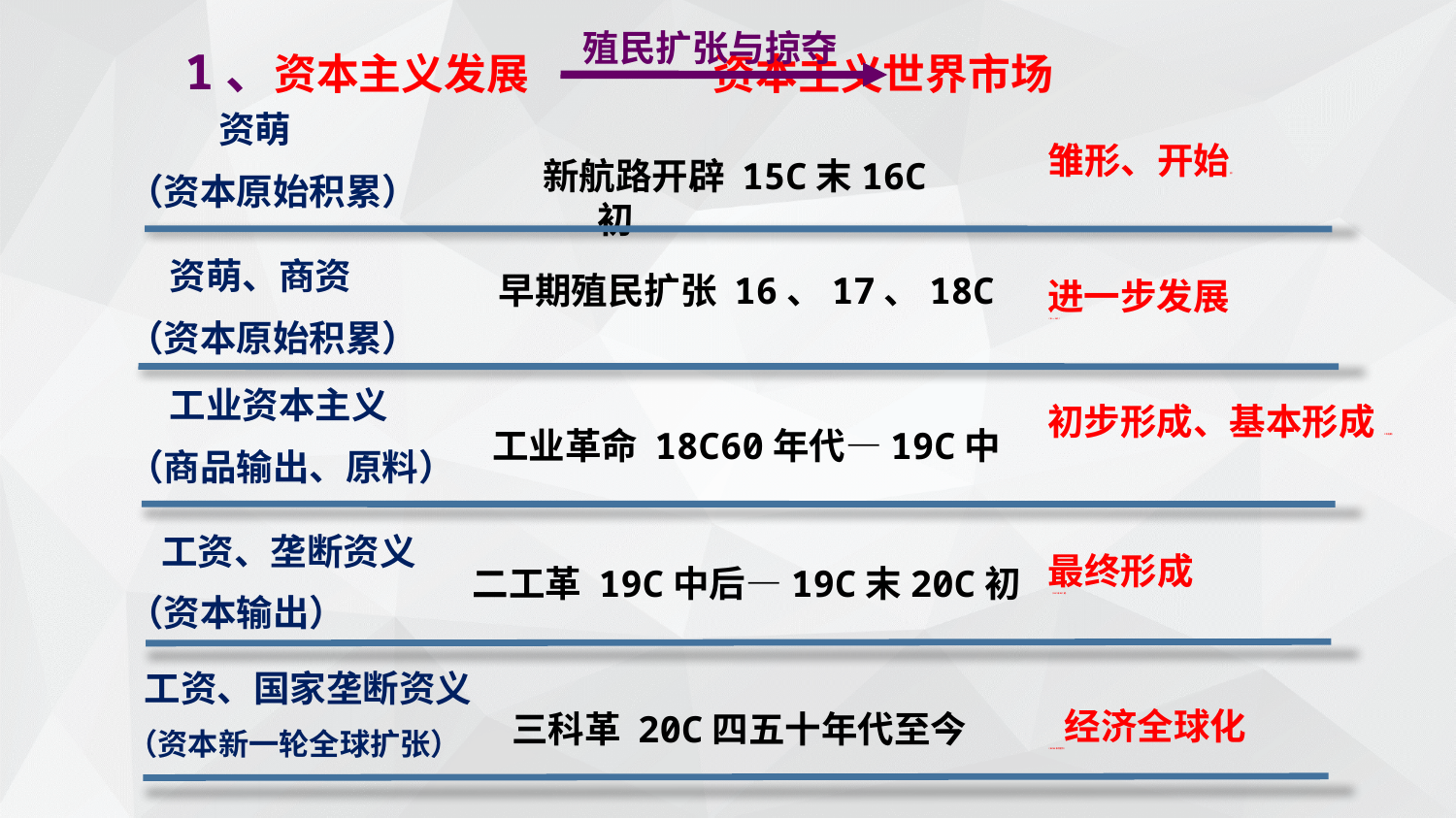

殖民扩张与掠夺
1、资本主义发展                   资本主义世界市场

          资萌
（资本原始积累）
雏形、开始后）
新航路开辟 15C末16C初

    资萌、商资
（资本原始积累）
早期殖民扩张 16、17、18C
进一步发展
（16～18C）

    工业资本主义
（商品输出、原料）
初步形成、基本形成C中后期）
工业革命 18C60年代—19C中

   工资、垄断资义
（资本输出）
最终形成
      （19C末20C初）
二工革 19C中后—19C末20C初

 工资、国家垄断资义
（资本新一轮全球扩张）
 经济全球化
（20C90年代至今）
三科革 20C四五十年代至今